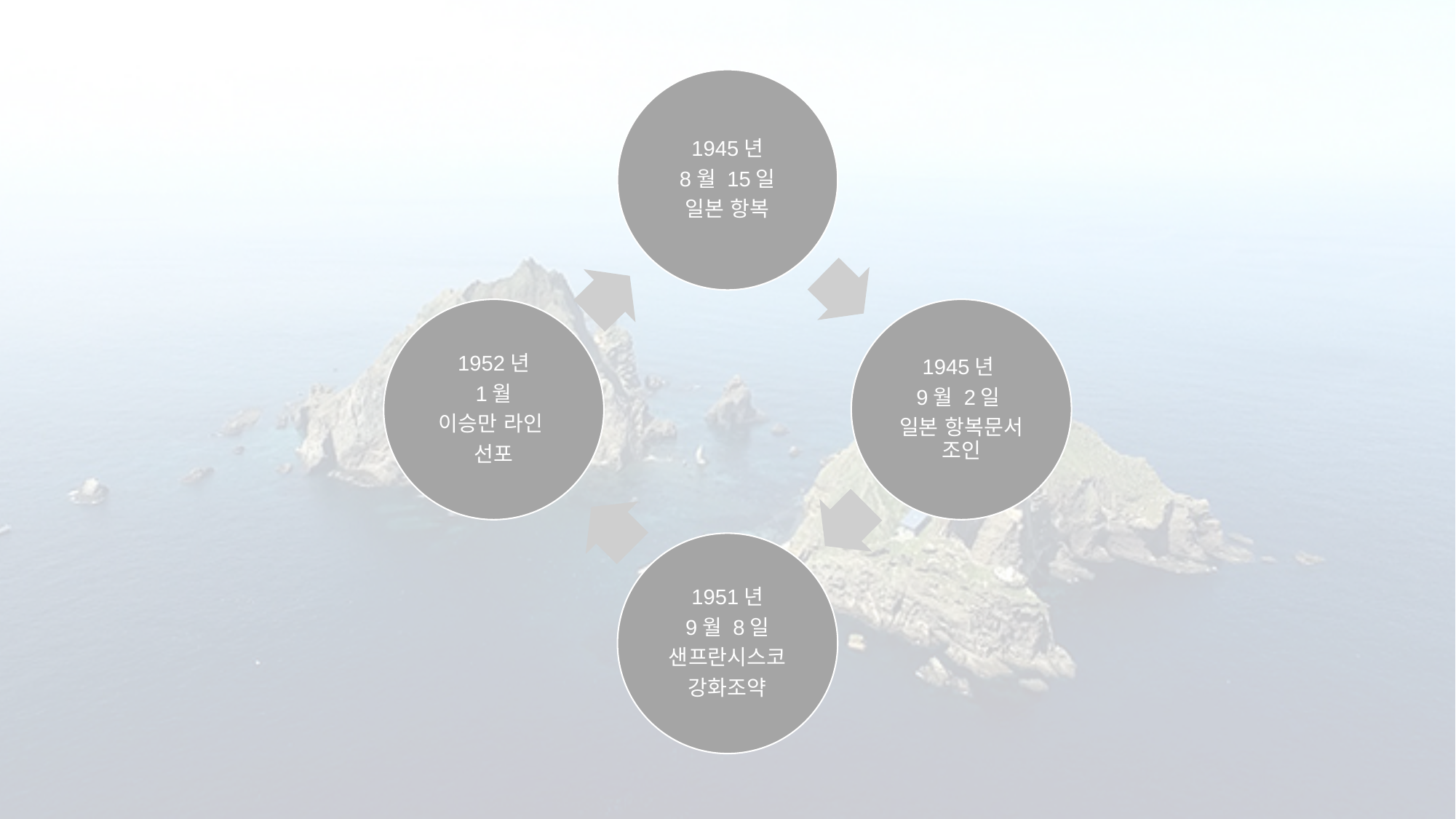

1945년
8월 15일
일본 항복

1945년
9월 2일
일본 항복문서 조인

1951년
9월 8일
샌프란시스코
강화조약

1952년
1월
이승만 라인
선포